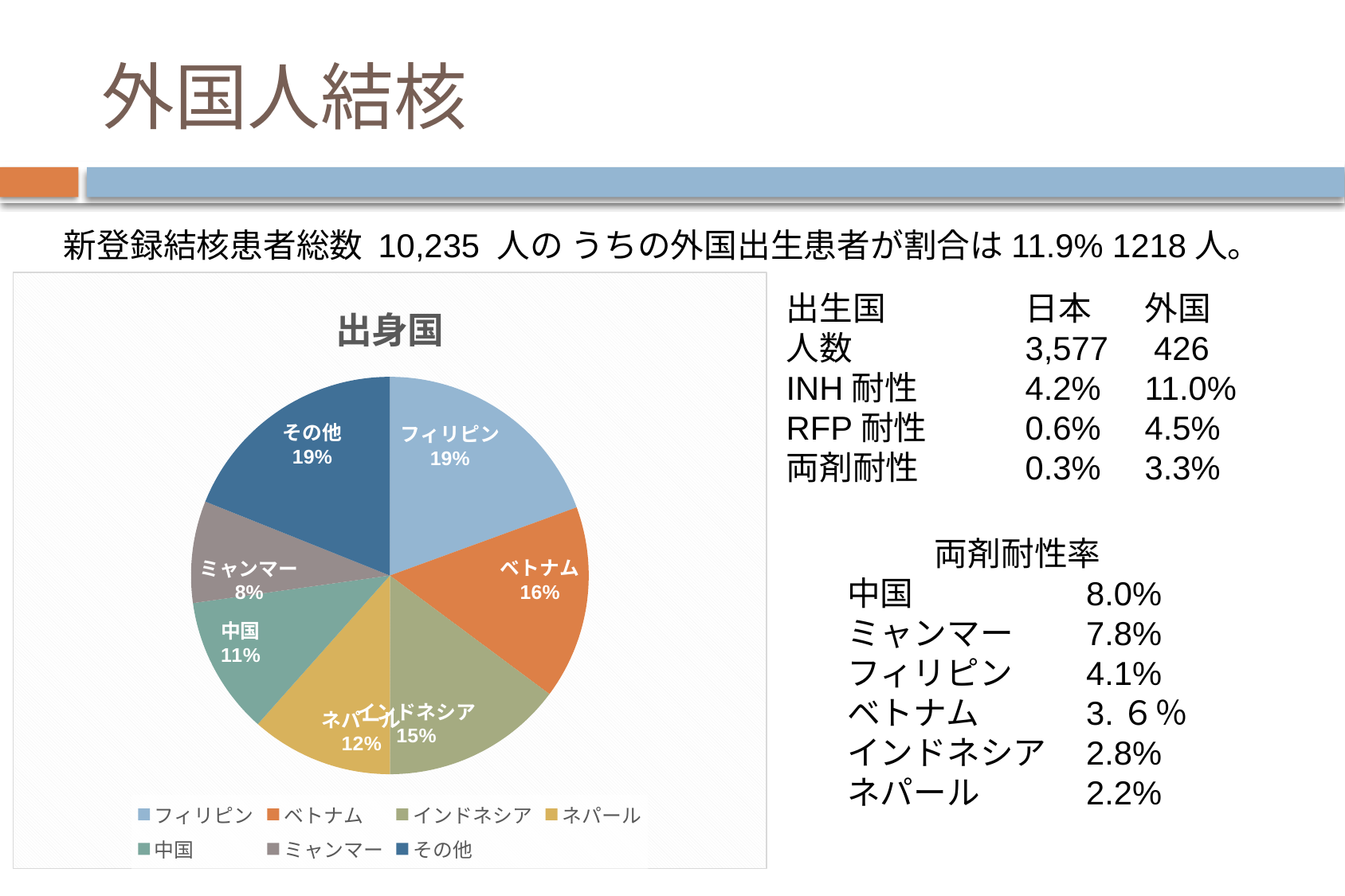

# 外国人結核
新登録結核患者総数 10,235 人の うちの外国出生患者が割合は11.9% 1218人。

### Chart: 出身国

| Category | 人数 |
|---|---|
| フィリピン | 232.0 |
| ベトナム | 188.0 |
| インドネシア | 177.0 |
| ネパール | 138.0 |
| 中国 | 134.0 |
| ミャンマー | 99.0 |
| その他 | 226.0 |
出生国		日本	外国
人数		3,577	 426
INH耐性	4.2%	11.0%
RFP耐性	0.6%	4.5%
両剤耐性	0.3%	3.3%
両剤耐性率
中国　		8.0%
ミャンマー	7.8%
フィリピン　	4.1%
ベトナム　	3.６％
インドネシア　	2.8%
ネパール　	2.2%